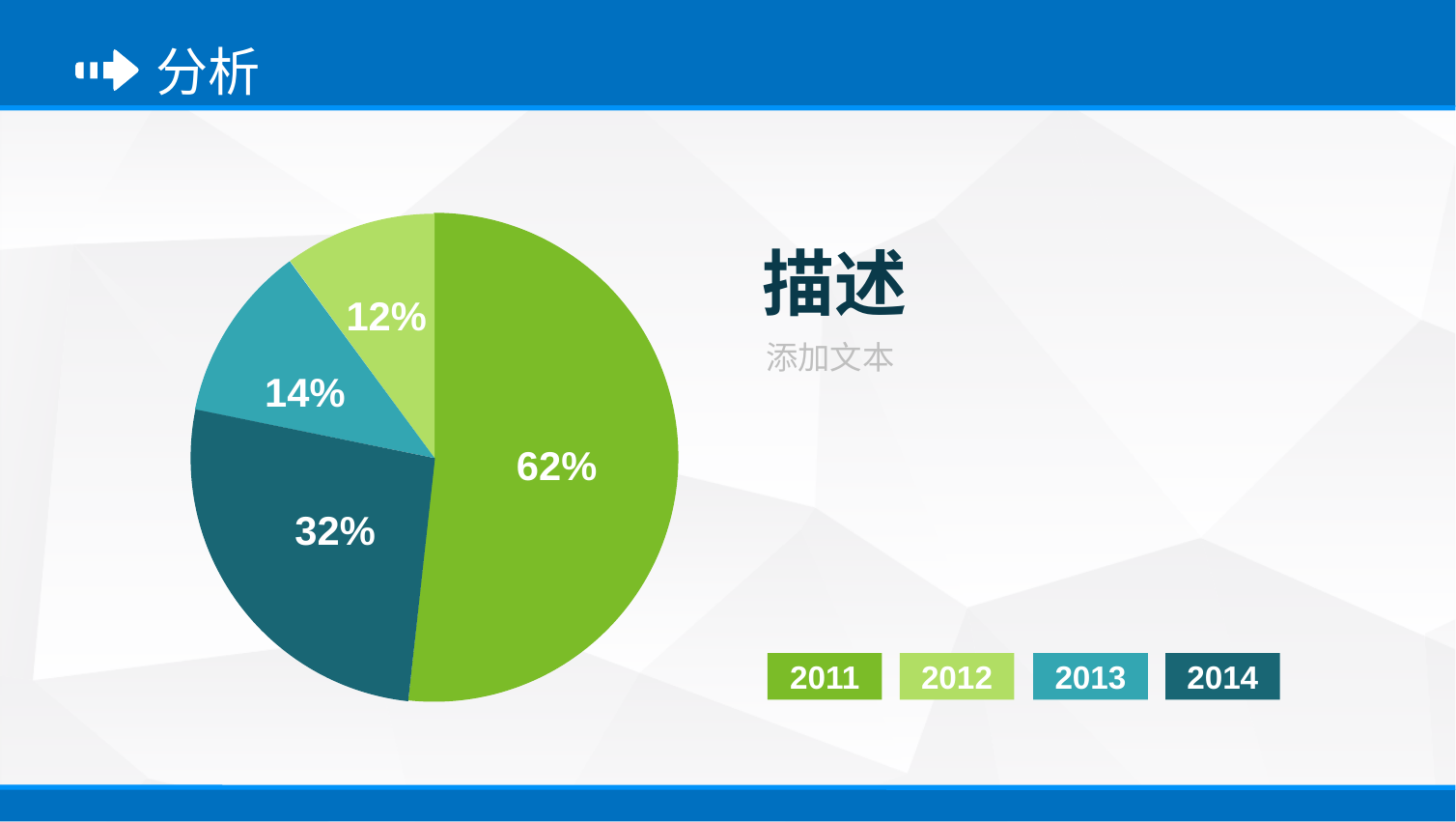

分析

描述
12%
添加文本
14%
62%
32%
2011
2012
2013
2014